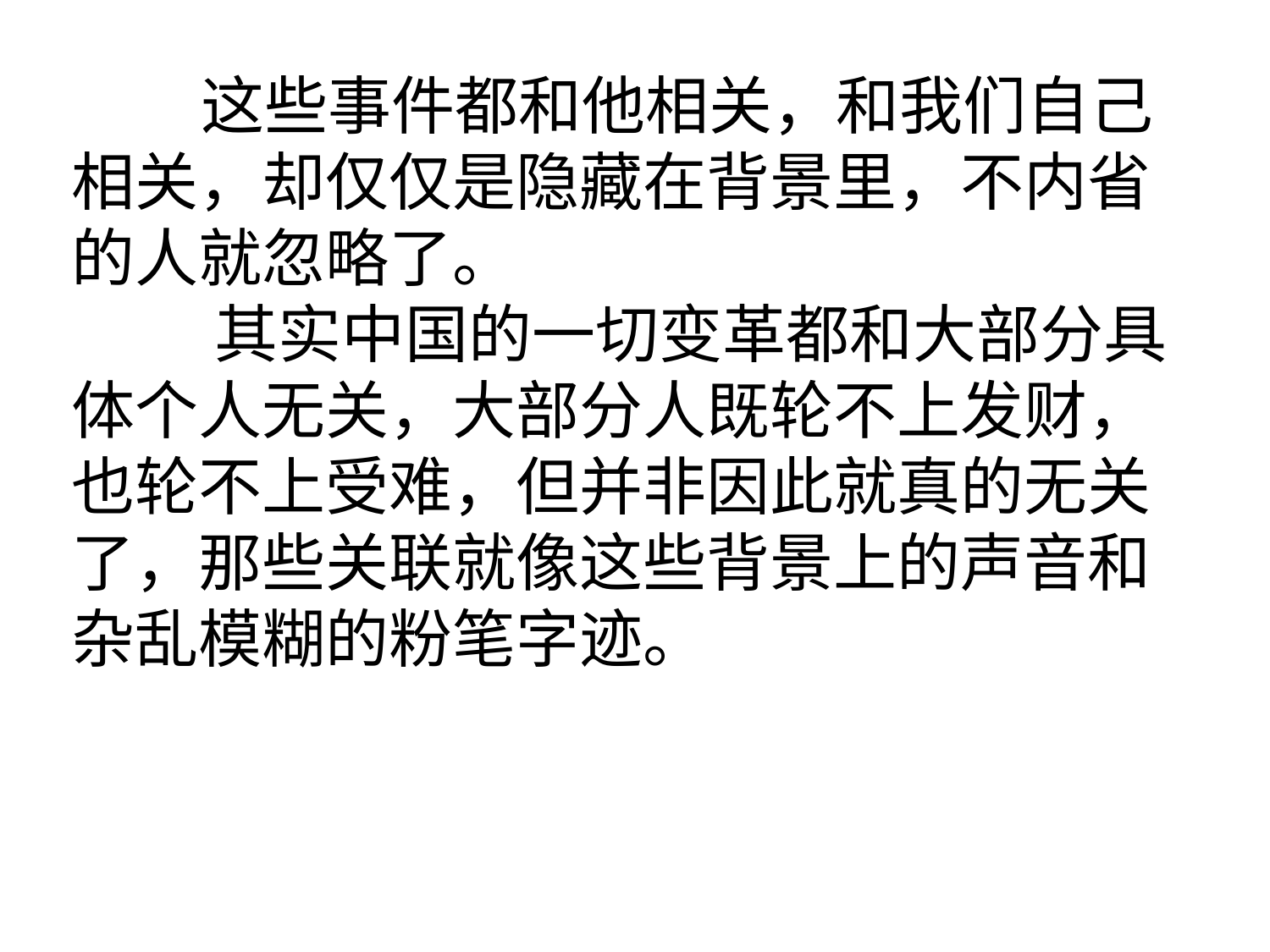

这些事件都和他相关，和我们自己相关，却仅仅是隐藏在背景里，不内省的人就忽略了。
         其实中国的一切变革都和大部分具体个人无关，大部分人既轮不上发财，也轮不上受难，但并非因此就真的无关了，那些关联就像这些背景上的声音和杂乱模糊的粉笔字迹。